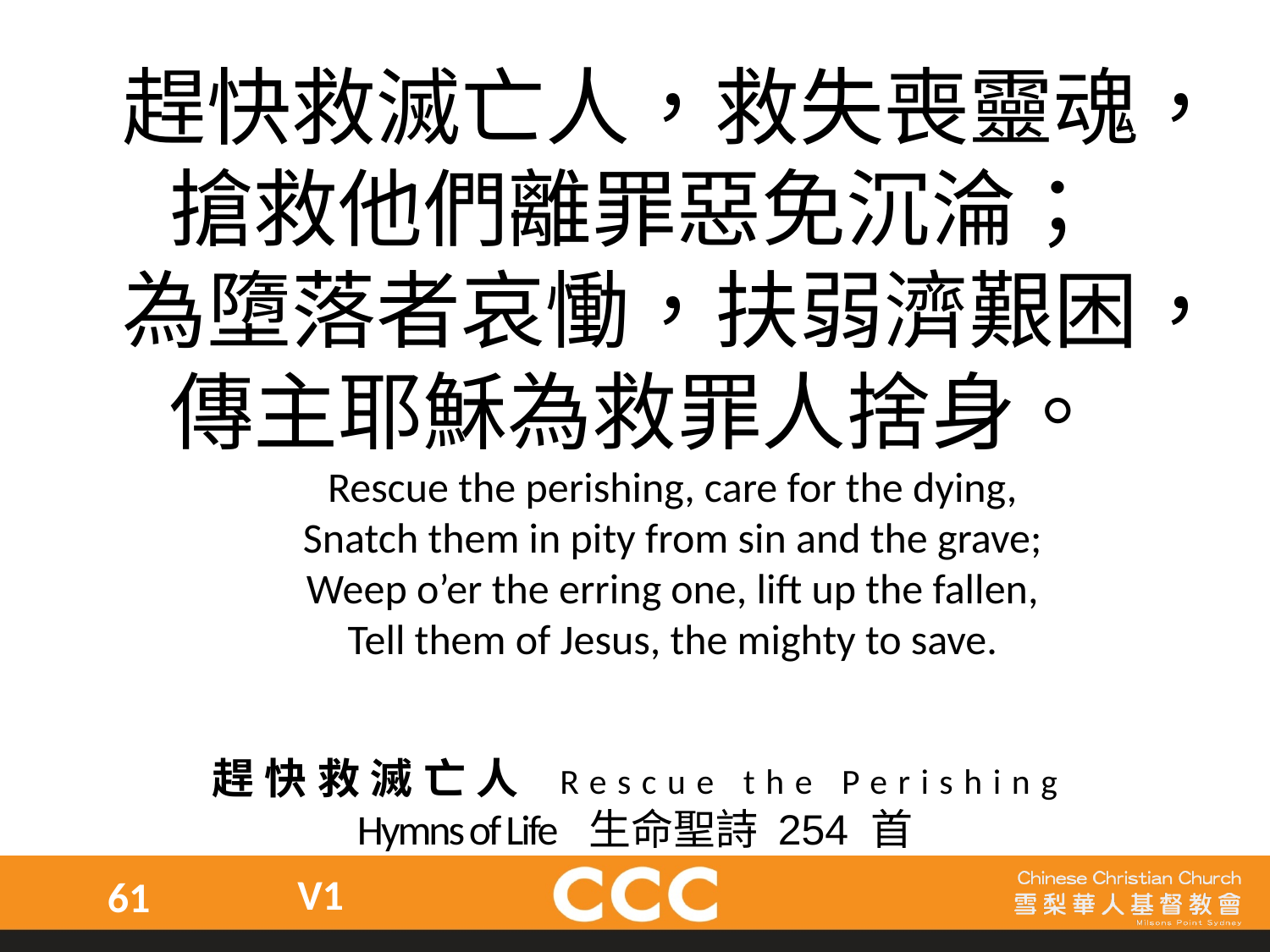

趕快救滅亡人，救失喪靈魂，搶救他們離罪惡免沉淪；
為墮落者哀慟，扶弱濟艱困，傳主耶穌為救罪人捨身。
Rescue the perishing, care for the dying,
Snatch them in pity from sin and the grave;
Weep o’er the erring one, lift up the fallen,
Tell them of Jesus, the mighty to save.
趕快救滅亡人 Rescue the Perishing
Hymns of Life   生命聖詩 254 首
V1
61